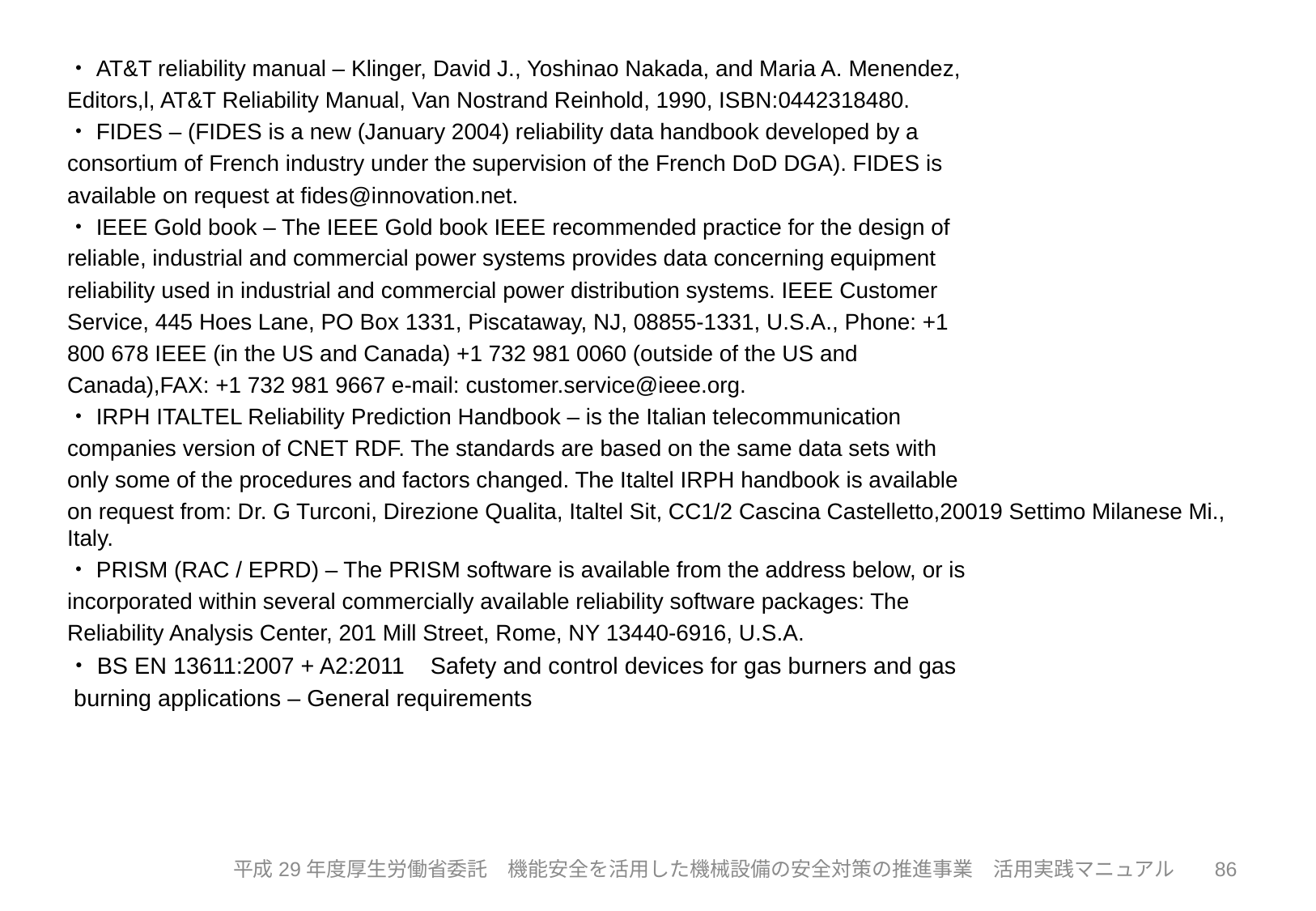

・ AT&T reliability manual – Klinger, David J., Yoshinao Nakada, and Maria A. Menendez,
Editors,l, AT&T Reliability Manual, Van Nostrand Reinhold, 1990, ISBN:0442318480.
・ FIDES – (FIDES is a new (January 2004) reliability data handbook developed by a
consortium of French industry under the supervision of the French DoD DGA). FIDES is
available on request at fides@innovation.net.
・ IEEE Gold book – The IEEE Gold book IEEE recommended practice for the design of
reliable, industrial and commercial power systems provides data concerning equipment
reliability used in industrial and commercial power distribution systems. IEEE Customer
Service, 445 Hoes Lane, PO Box 1331, Piscataway, NJ, 08855-1331, U.S.A., Phone: +1
800 678 IEEE (in the US and Canada) +1 732 981 0060 (outside of the US and
Canada),FAX: +1 732 981 9667 e-mail: customer.service@ieee.org.
・ IRPH ITALTEL Reliability Prediction Handbook – is the Italian telecommunication
companies version of CNET RDF. The standards are based on the same data sets with
only some of the procedures and factors changed. The Italtel IRPH handbook is available
on request from: Dr. G Turconi, Direzione Qualita, Italtel Sit, CC1/2 Cascina Castelletto,20019 Settimo Milanese Mi., Italy.
・ PRISM (RAC / EPRD) – The PRISM software is available from the address below, or is
incorporated within several commercially available reliability software packages: The
Reliability Analysis Center, 201 Mill Street, Rome, NY 13440-6916, U.S.A.
・ BS EN 13611:2007 + A2:2011　Safety and control devices for gas burners and gas
 burning applications – General requirements

86
平成29年度厚生労働省委託　機能安全を活用した機械設備の安全対策の推進事業　活用実践マニュアル